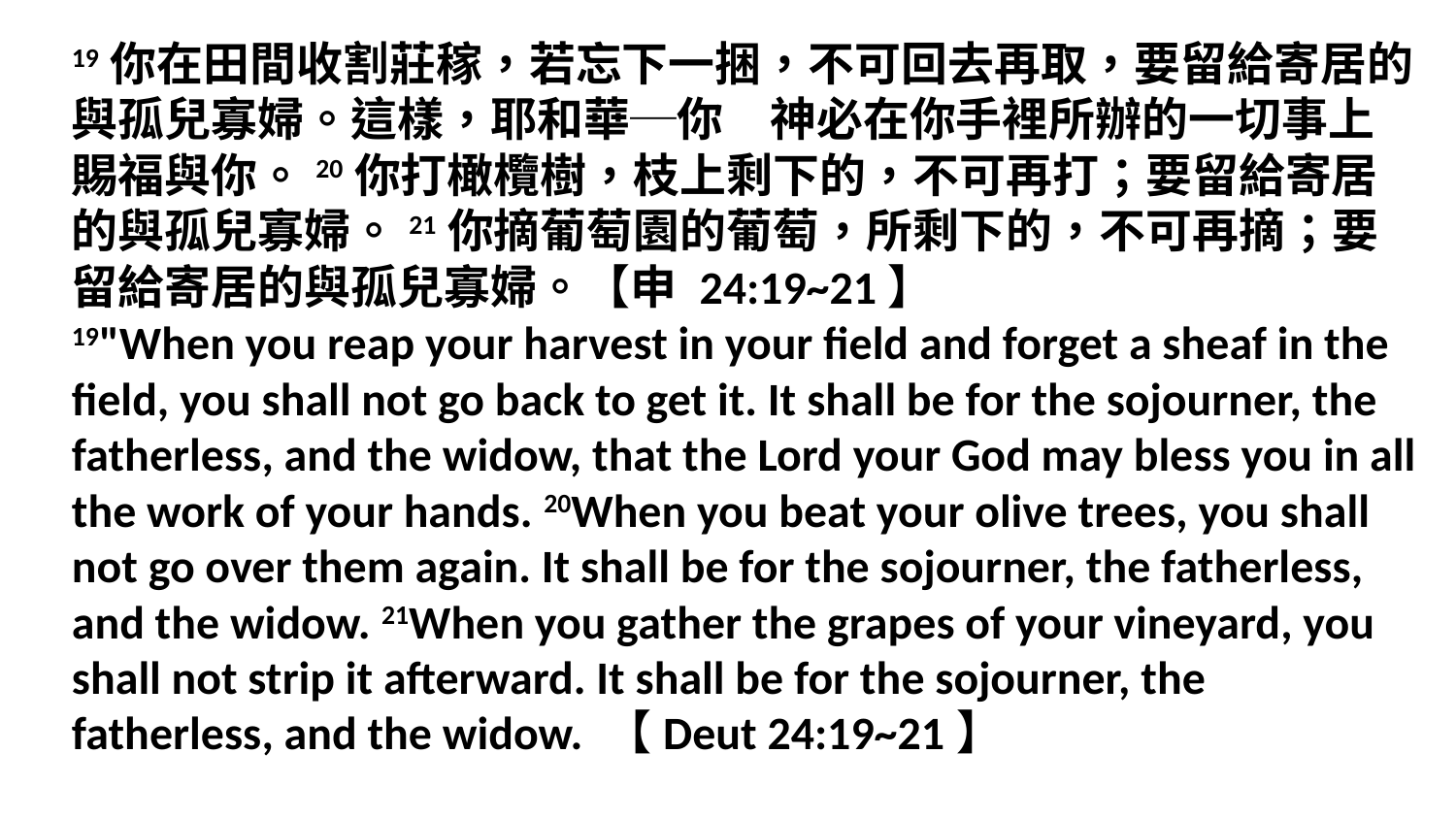

19你在田間收割莊稼，若忘下一捆，不可回去再取，要留給寄居的與孤兒寡婦。這樣，耶和華─你　神必在你手裡所辦的一切事上賜福與你。20你打橄欖樹，枝上剩下的，不可再打；要留給寄居的與孤兒寡婦。21你摘葡萄園的葡萄，所剩下的，不可再摘；要留給寄居的與孤兒寡婦。【申 24:19~21】
19"When you reap your harvest in your field and forget a sheaf in the field, you shall not go back to get it. It shall be for the sojourner, the fatherless, and the widow, that the Lord your God may bless you in all the work of your hands. 20When you beat your olive trees, you shall not go over them again. It shall be for the sojourner, the fatherless, and the widow. 21When you gather the grapes of your vineyard, you shall not strip it afterward. It shall be for the sojourner, the fatherless, and the widow. 【Deut 24:19~21】